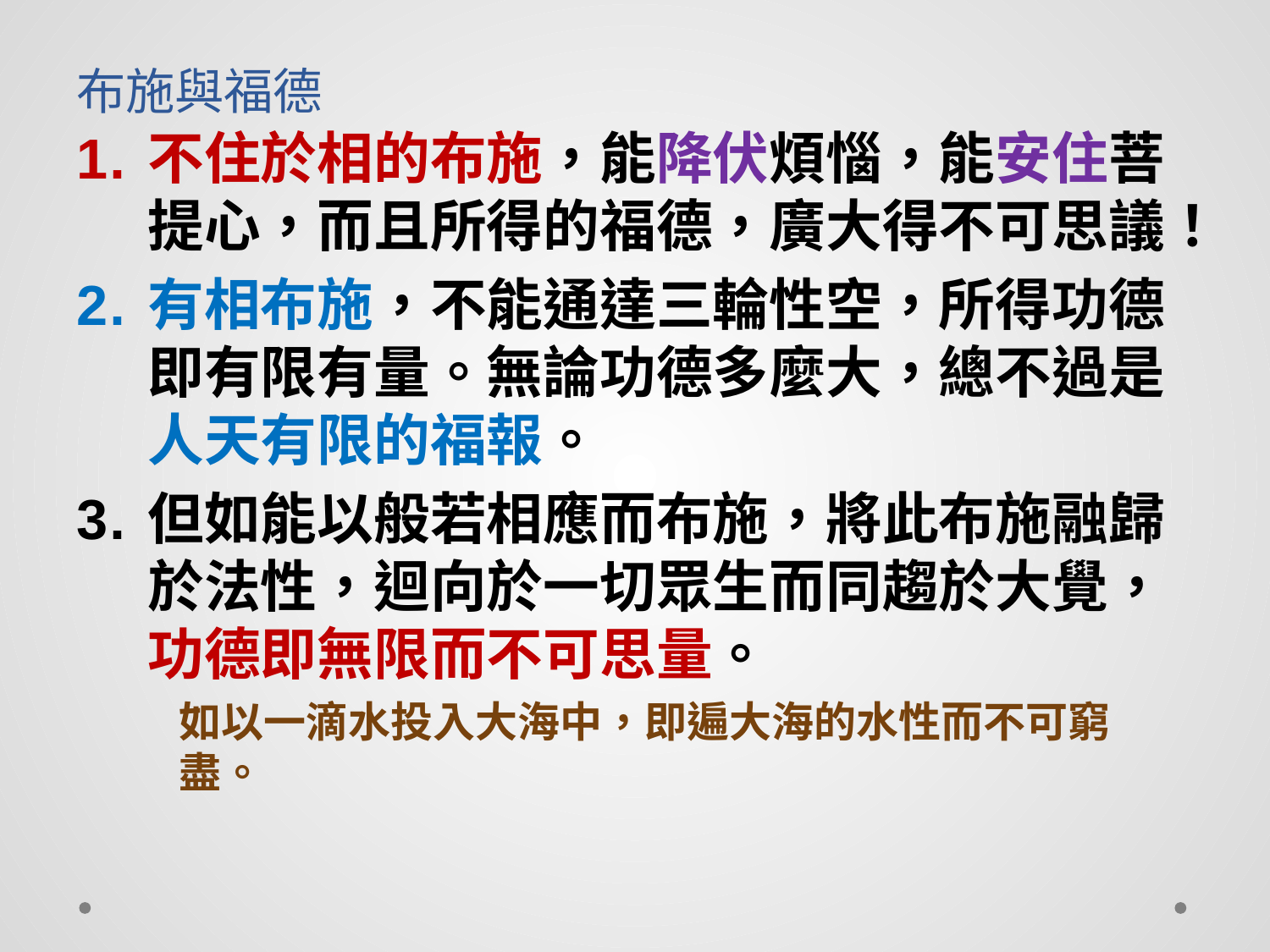

# 布施與福德
不住於相的布施，能降伏煩惱，能安住菩提心，而且所得的福德，廣大得不可思議！
有相布施，不能通達三輪性空，所得功德即有限有量。無論功德多麼大，總不過是人天有限的福報。
但如能以般若相應而布施，將此布施融歸於法性，迴向於一切眾生而同趨於大覺，功德即無限而不可思量。
如以一滴水投入大海中，即遍大海的水性而不可窮盡。